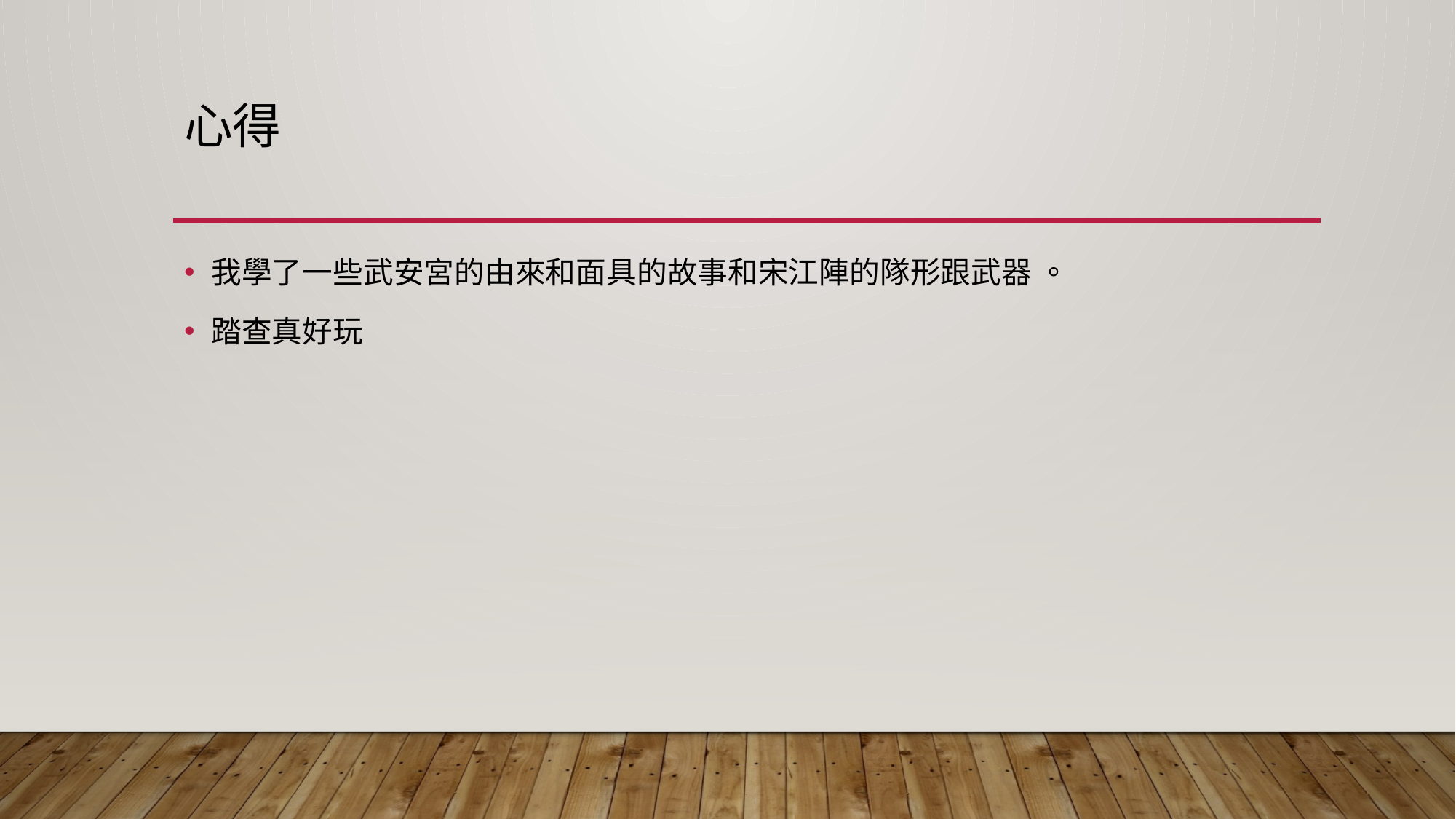

# 心得
我學了一些武安宮的由來和面具的故事和宋江陣的隊形跟武器 。
踏查真好玩